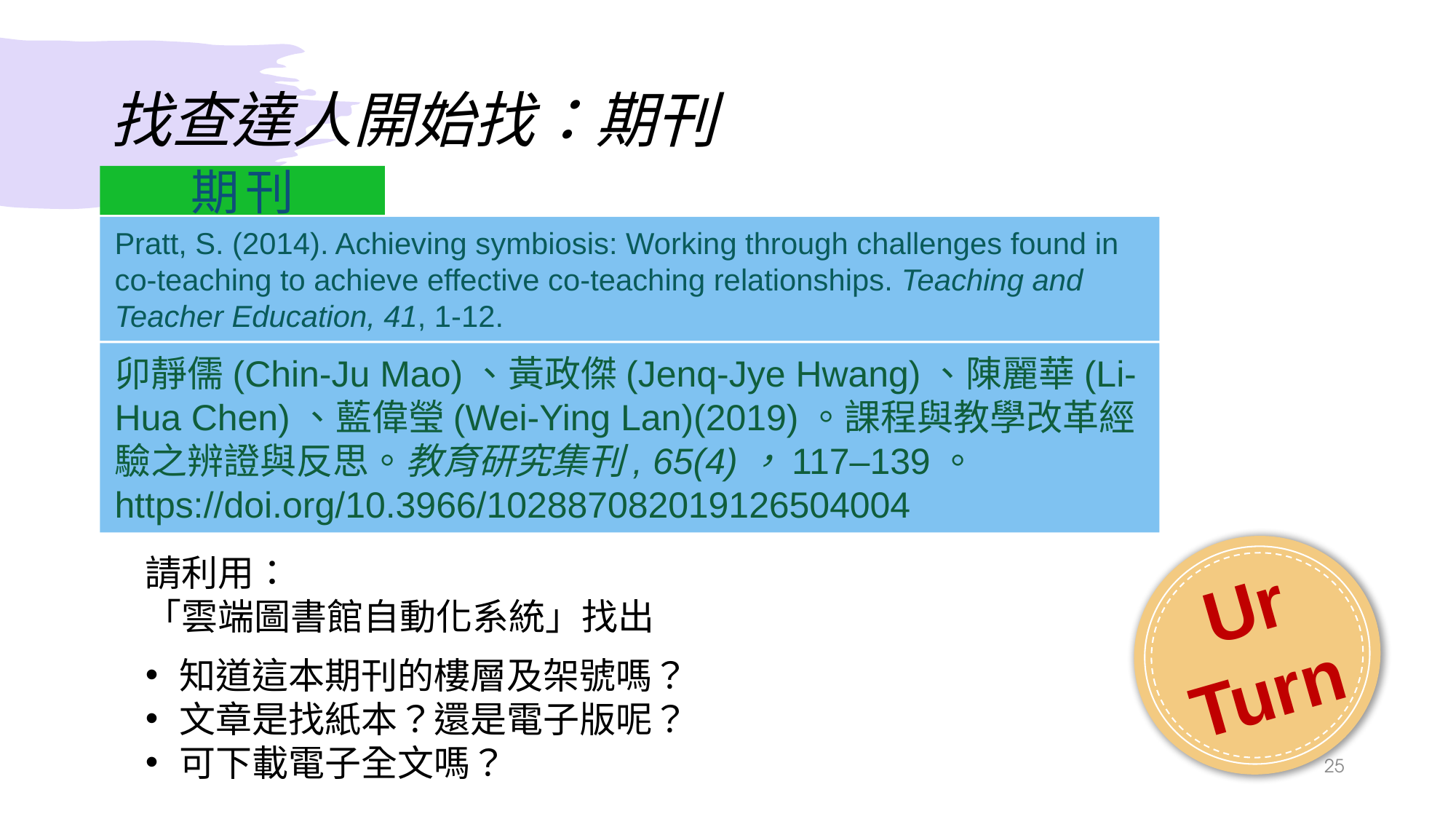

# 找查達人開始找：期刊
期刊
Pratt, S. (2014). Achieving symbiosis: Working through challenges found in co-teaching to achieve effective co-teaching relationships. Teaching and Teacher Education, 41, 1-12.
卯靜儒(Chin-Ju Mao)、黃政傑(Jenq-Jye Hwang)、陳麗華(Li-Hua Chen)、藍偉瑩(Wei-Ying Lan)(2019)。課程與教學改革經驗之辨證與反思。教育研究集刊, 65(4)，117–139。 https://doi.org/10.3966/102887082019126504004

Ur
Turn
請利用：
「雲端圖書館自動化系統」找出
知道這本期刊的樓層及架號嗎？
文章是找紙本？還是電子版呢？
可下載電子全文嗎？
25